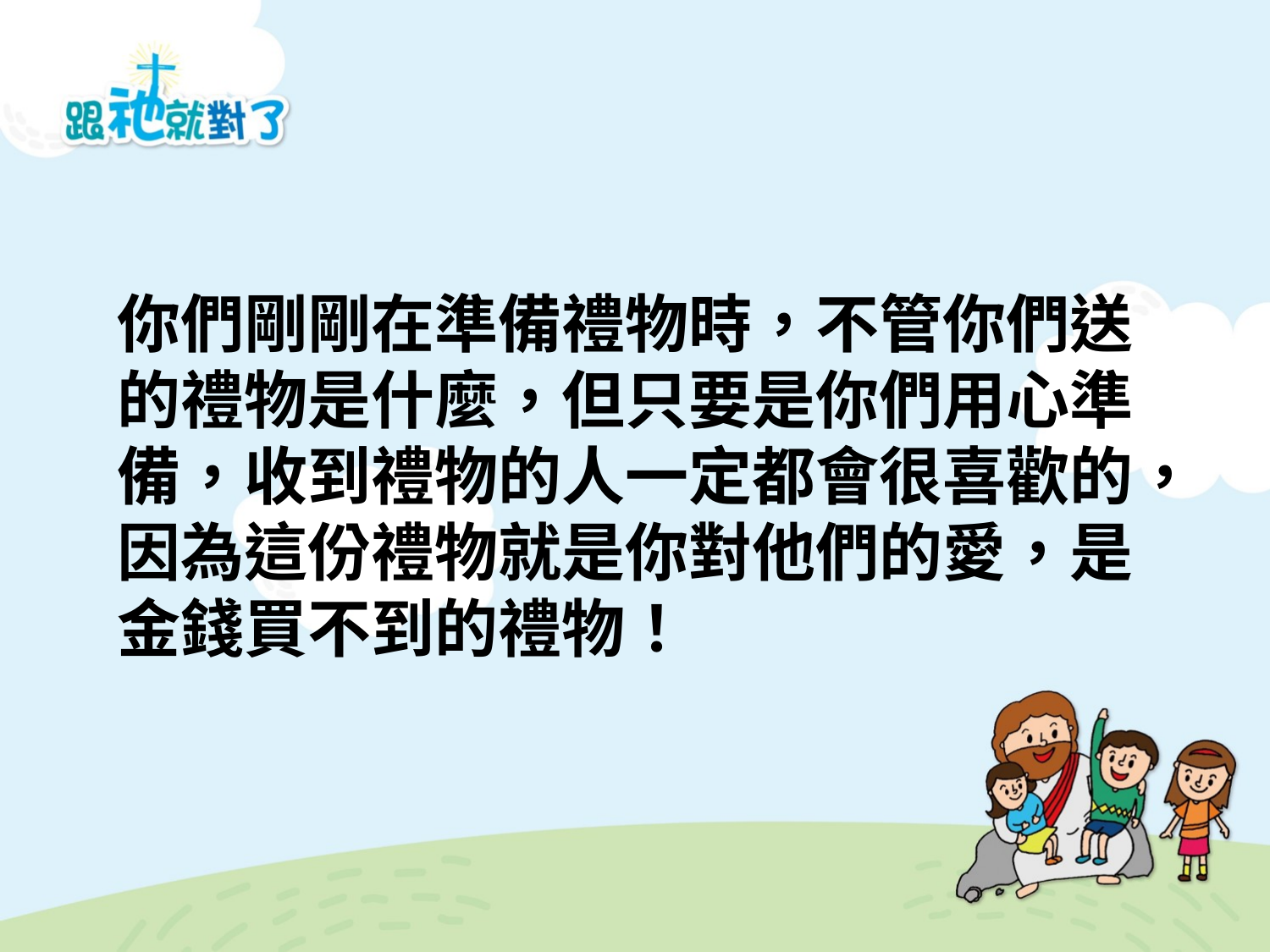

你們剛剛在準備禮物時，不管你們送的禮物是什麼，但只要是你們用心準備，收到禮物的人一定都會很喜歡的，因為這份禮物就是你對他們的愛，是金錢買不到的禮物！